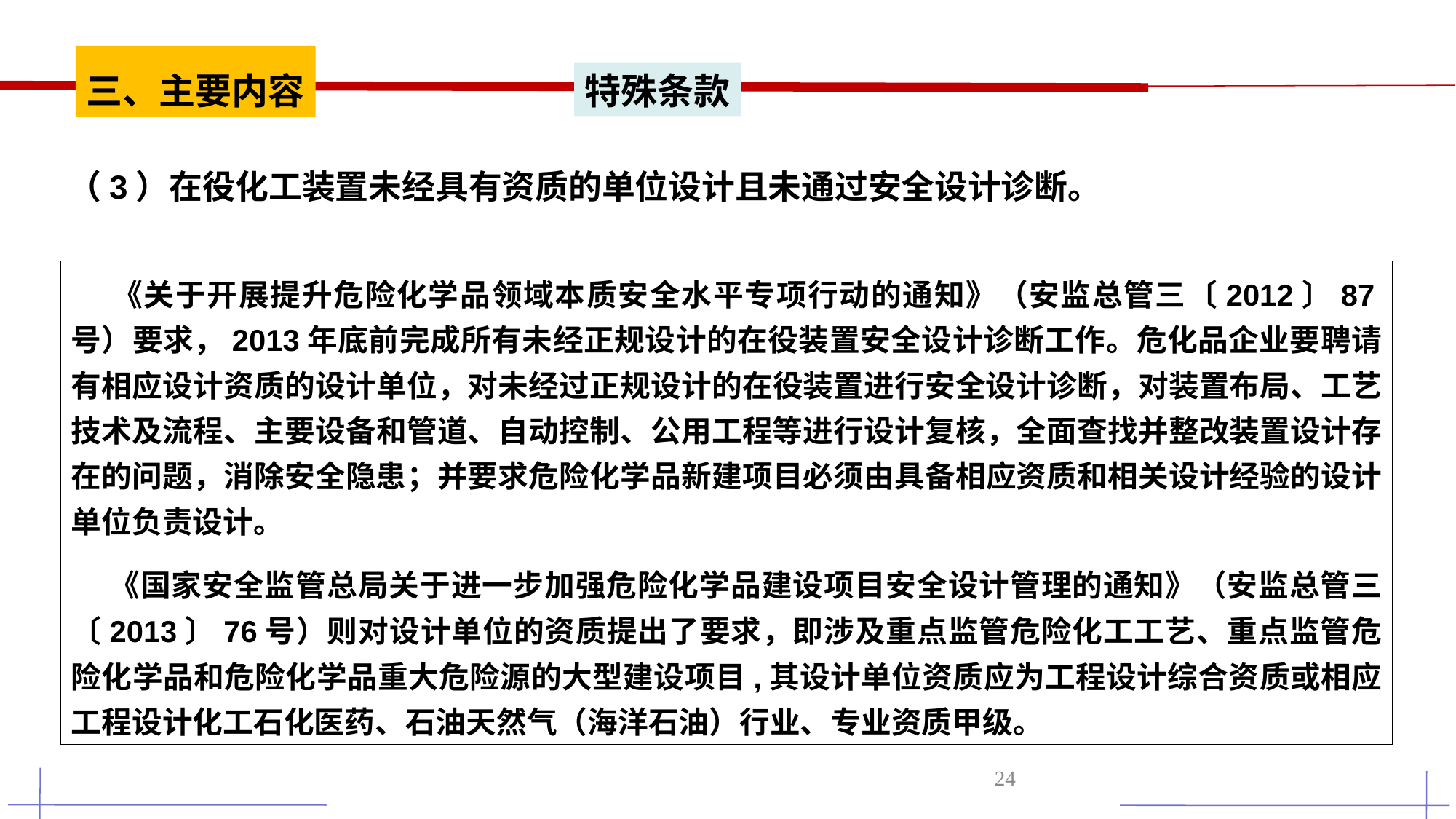

三、主要内容
特殊条款
（3）在役化工装置未经具有资质的单位设计且未通过安全设计诊断。
    《关于开展提升危险化学品领域本质安全水平专项行动的通知》（安监总管三〔2012〕87号）要求，2013年底前完成所有未经正规设计的在役装置安全设计诊断工作。危化品企业要聘请有相应设计资质的设计单位，对未经过正规设计的在役装置进行安全设计诊断，对装置布局、工艺技术及流程、主要设备和管道、自动控制、公用工程等进行设计复核，全面查找并整改装置设计存在的问题，消除安全隐患；并要求危险化学品新建项目必须由具备相应资质和相关设计经验的设计单位负责设计。
    《国家安全监管总局关于进一步加强危险化学品建设项目安全设计管理的通知》（安监总管三〔2013〕76号）则对设计单位的资质提出了要求，即涉及重点监管危险化工工艺、重点监管危险化学品和危险化学品重大危险源的大型建设项目,其设计单位资质应为工程设计综合资质或相应工程设计化工石化医药、石油天然气（海洋石油）行业、专业资质甲级。
24